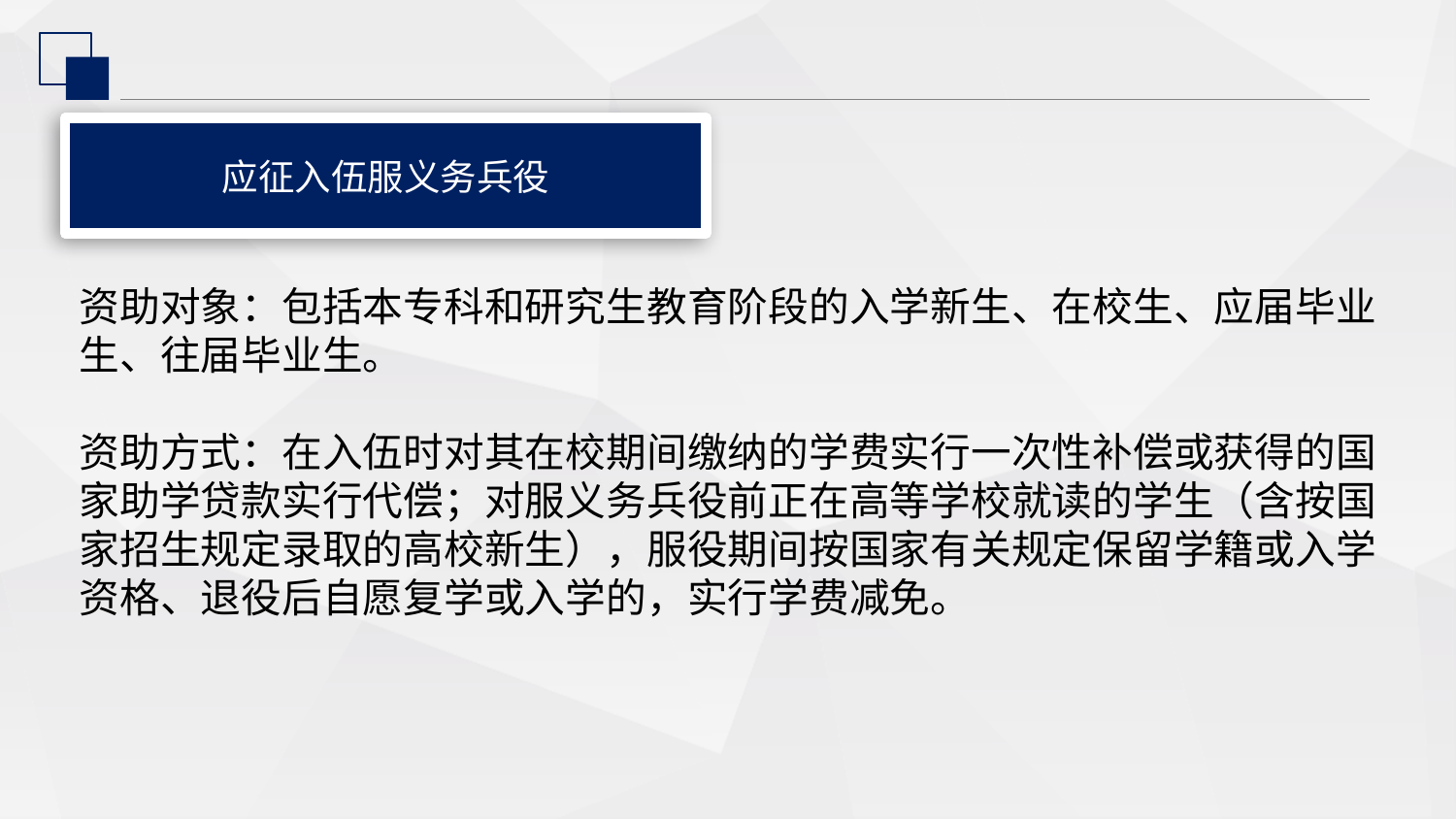

应征入伍服义务兵役
资助对象：包括本专科和研究生教育阶段的入学新生、在校生、应届毕业生、往届毕业生。

资助方式：在入伍时对其在校期间缴纳的学费实行一次性补偿或获得的国家助学贷款实行代偿；对服义务兵役前正在高等学校就读的学生（含按国家招生规定录取的高校新生），服役期间按国家有关规定保留学籍或入学资格、退役后自愿复学或入学的，实行学费减免。